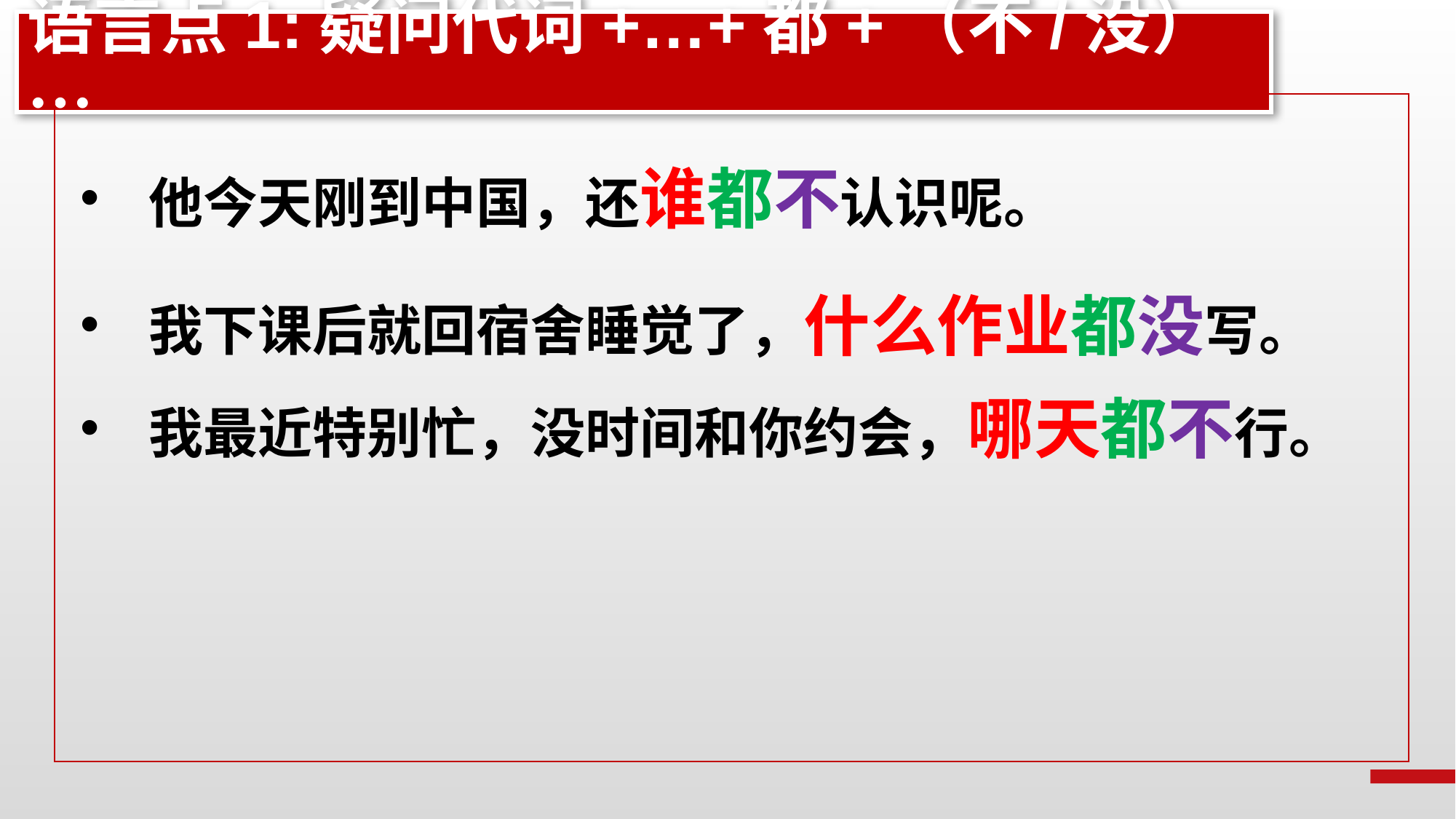

语言点1:疑问代词+…+都+（不/没）…

他今天刚到中国，还谁都不认识呢。
我下课后就回宿舍睡觉了，什么作业都没写。
我最近特别忙，没时间和你约会，哪天都不行。